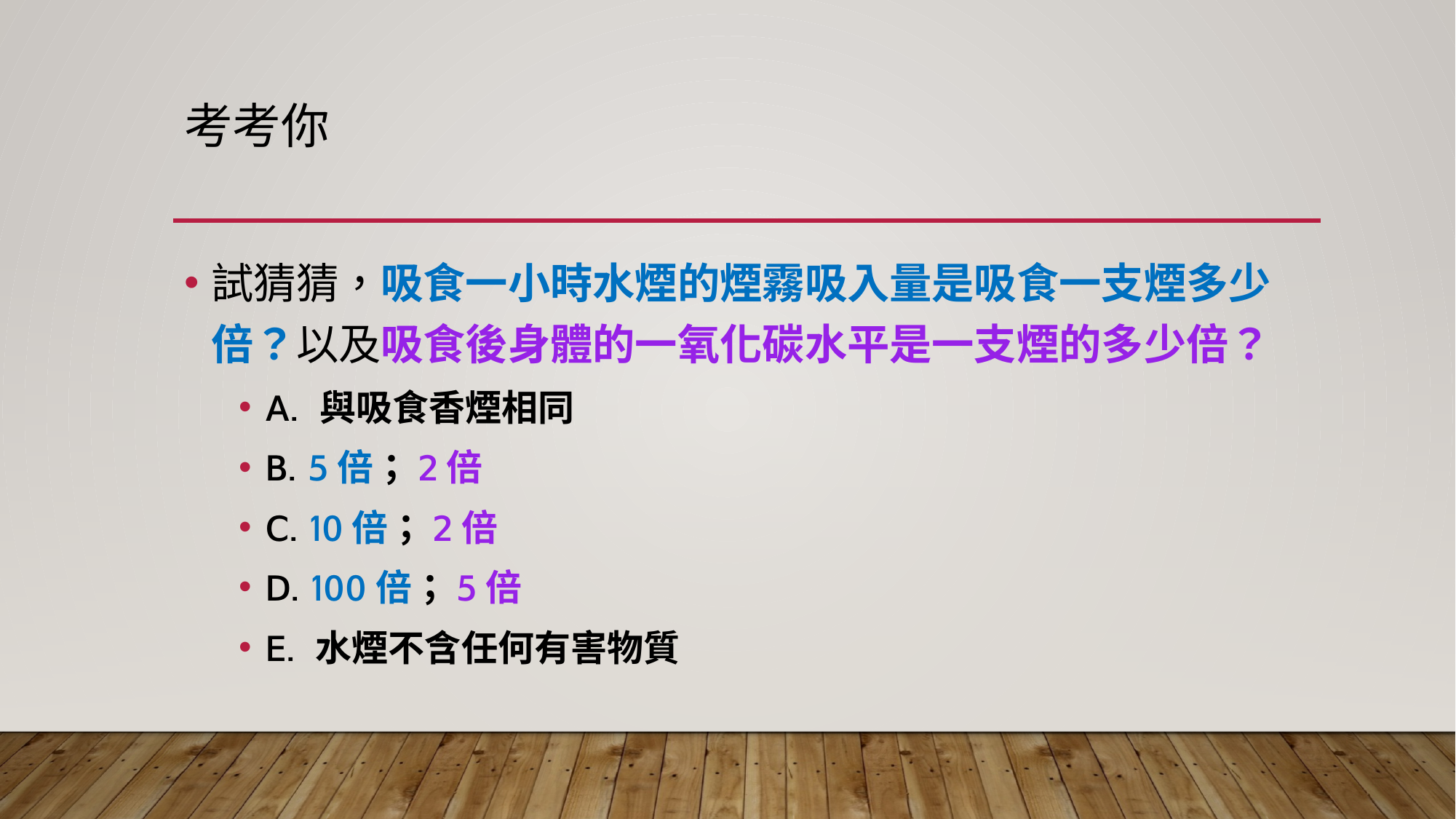

# 考考你
試猜猜，吸食一小時水煙的煙霧吸入量是吸食一支煙多少倍？以及吸食後身體的一氧化碳水平是一支煙的多少倍？
A. 與吸食香煙相同
B. 5倍；2倍
C. 10倍；2倍
D. 100倍；5倍
E. 水煙不含任何有害物質